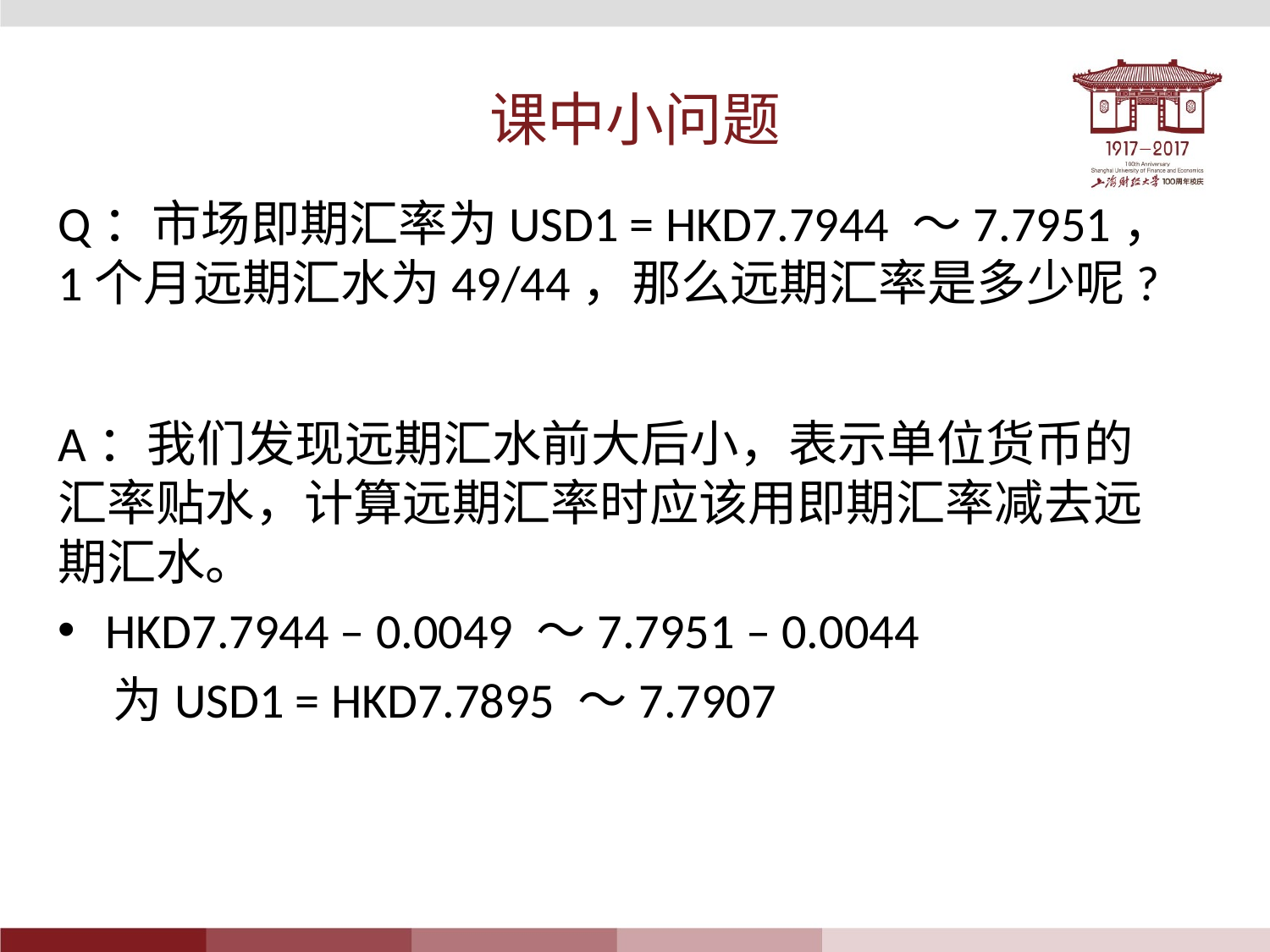

# 课中小问题
Q：市场即期汇率为USD1 = HKD7.7944 ～7.7951，1个月远期汇水为49/44，那么远期汇率是多少呢?
A：我们发现远期汇水前大后小，表示单位货币的汇率贴水，计算远期汇率时应该用即期汇率减去远期汇水。
HKD7.7944 – 0.0049 ～7.7951 – 0.0044
    为USD1 = HKD7.7895 ～7.7907